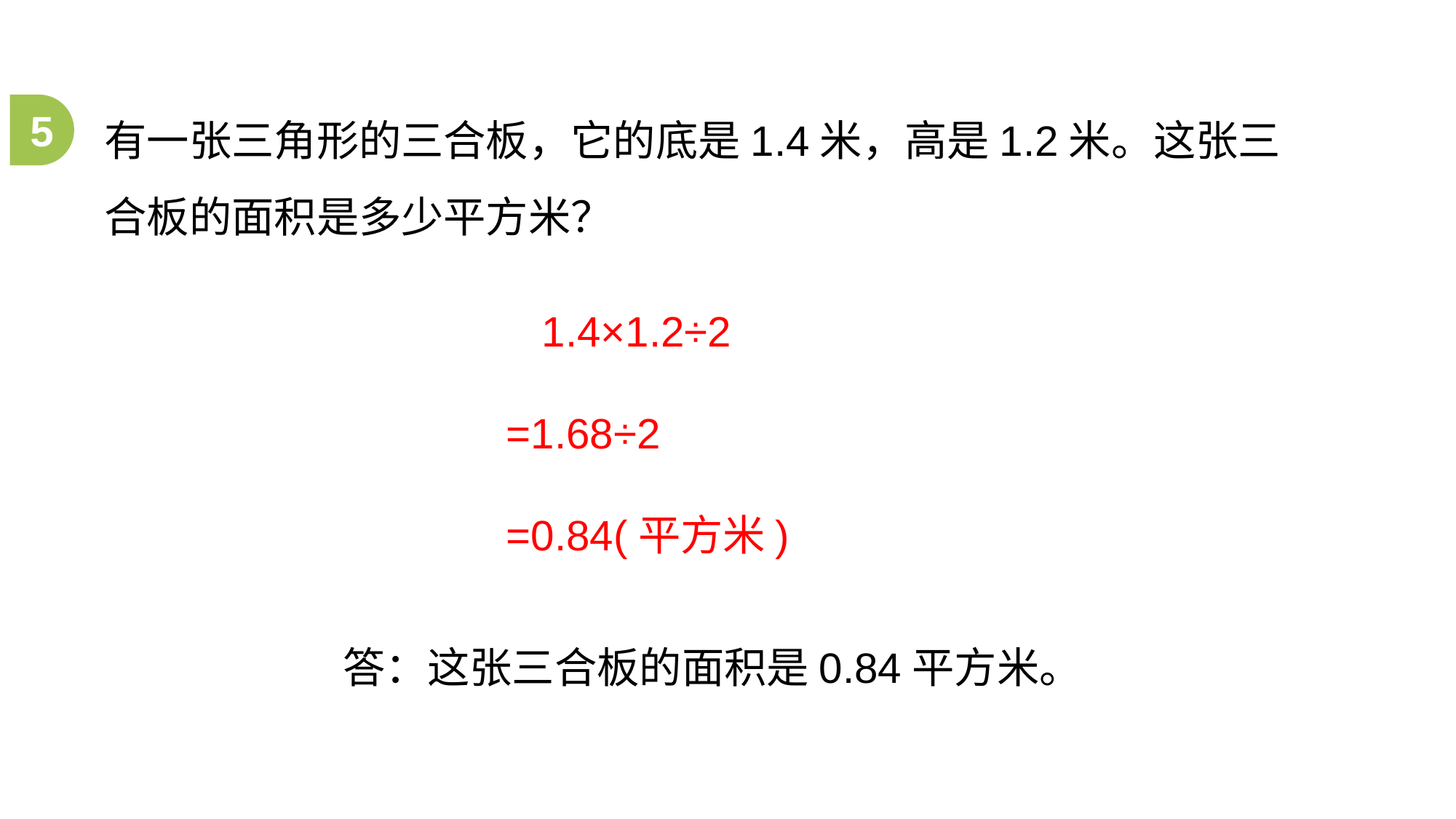

有一张三角形的三合板，它的底是1.4米，高是1.2米。这张三合板的面积是多少平方米？
5
   1.4×1.2÷2
=1.68÷2
=0.84(平方米)
答：这张三合板的面积是0.84平方米。